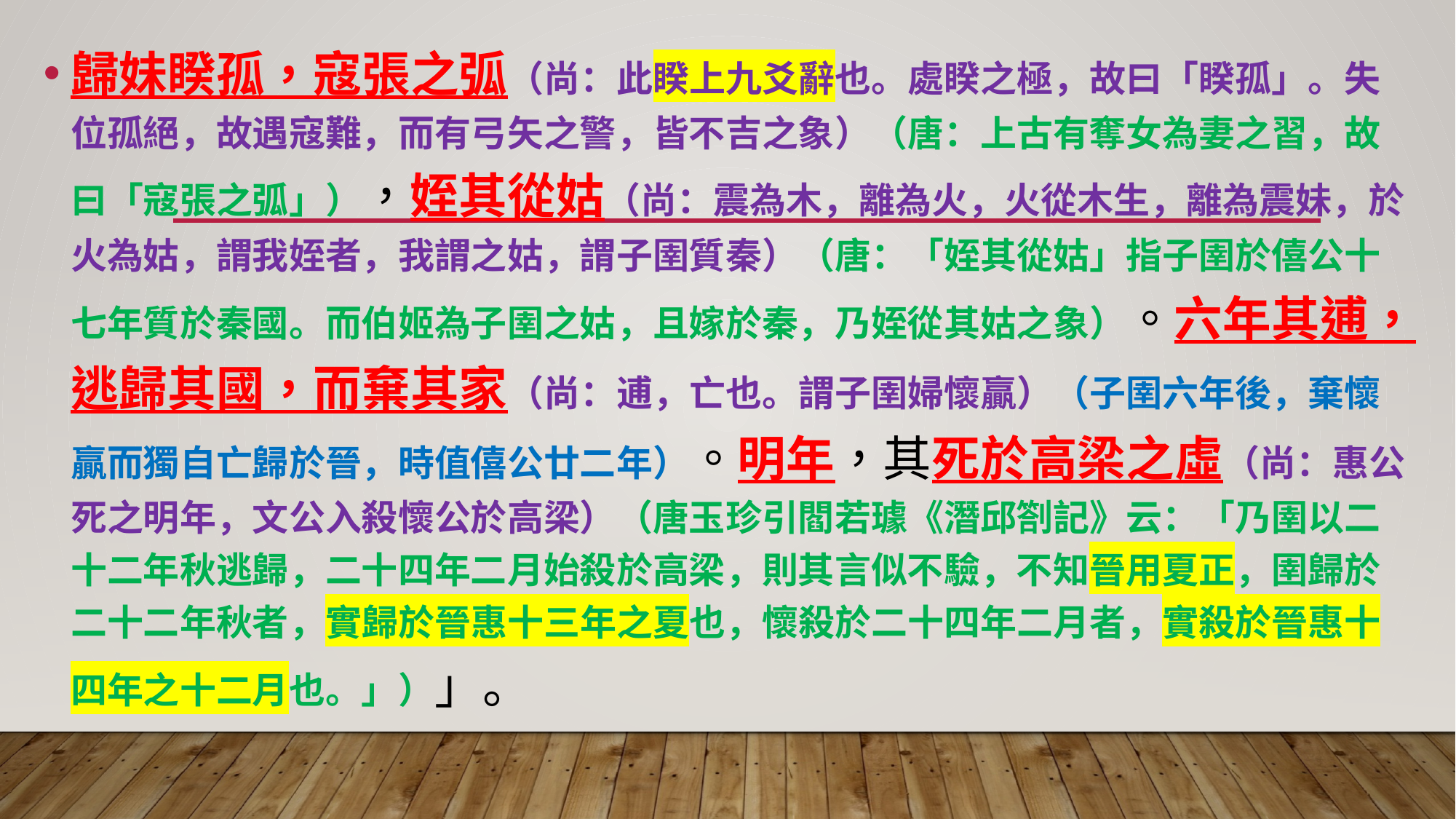

歸妹睽孤，寇張之弧（尚：此睽上九爻辭也。處睽之極，故曰「睽孤」。失位孤絕，故遇寇難，而有弓矢之警，皆不吉之象）（唐：上古有奪女為妻之習，故曰「寇張之弧」），姪其從姑（尚：震為木，離為火，火從木生，離為震妹，於火為姑，謂我姪者，我謂之姑，謂子圉質秦）（唐：「姪其從姑」指子圉於僖公十七年質於秦國。而伯姬為子圉之姑，且嫁於秦，乃姪從其姑之象）。六年其逋，逃歸其國，而棄其家（尚：逋，亡也。謂子圉婦懷贏）（子圉六年後，棄懷贏而獨自亡歸於晉，時值僖公廿二年）。明年，其死於高梁之虛（尚：惠公死之明年，文公入殺懷公於高梁）（唐玉珍引閻若璩《潛邱劄記》云：「乃圉以二十二年秋逃歸，二十四年二月始殺於高梁，則其言似不驗，不知晉用夏正，圉歸於二十二年秋者，實歸於晉惠十三年之夏也，懷殺於二十四年二月者，實殺於晉惠十四年之十二月也。」）」。